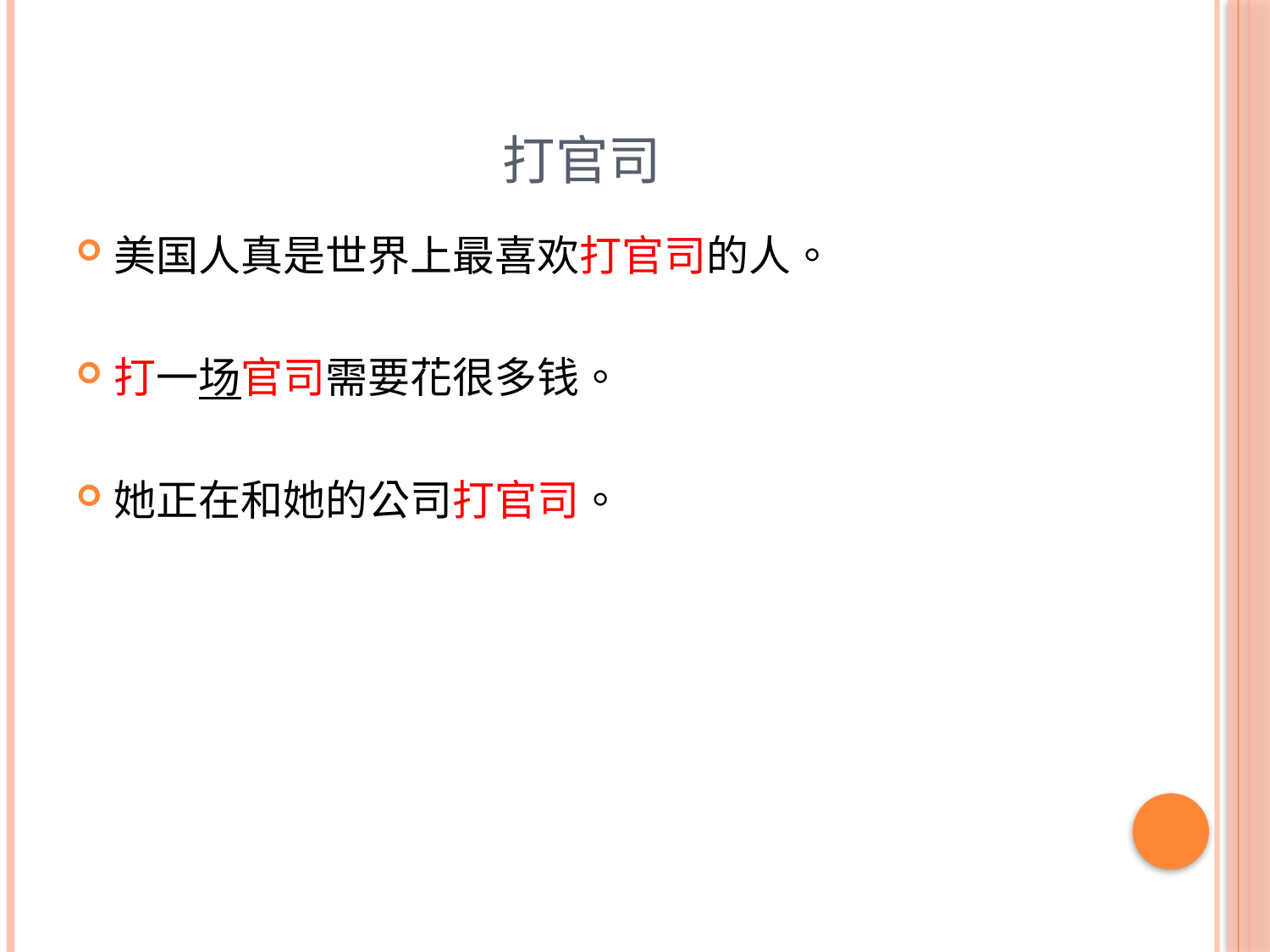

# 打官司
美国人真是世界上最喜欢打官司的人。

打一场官司需要花很多钱。

她正在和她的公司打官司。